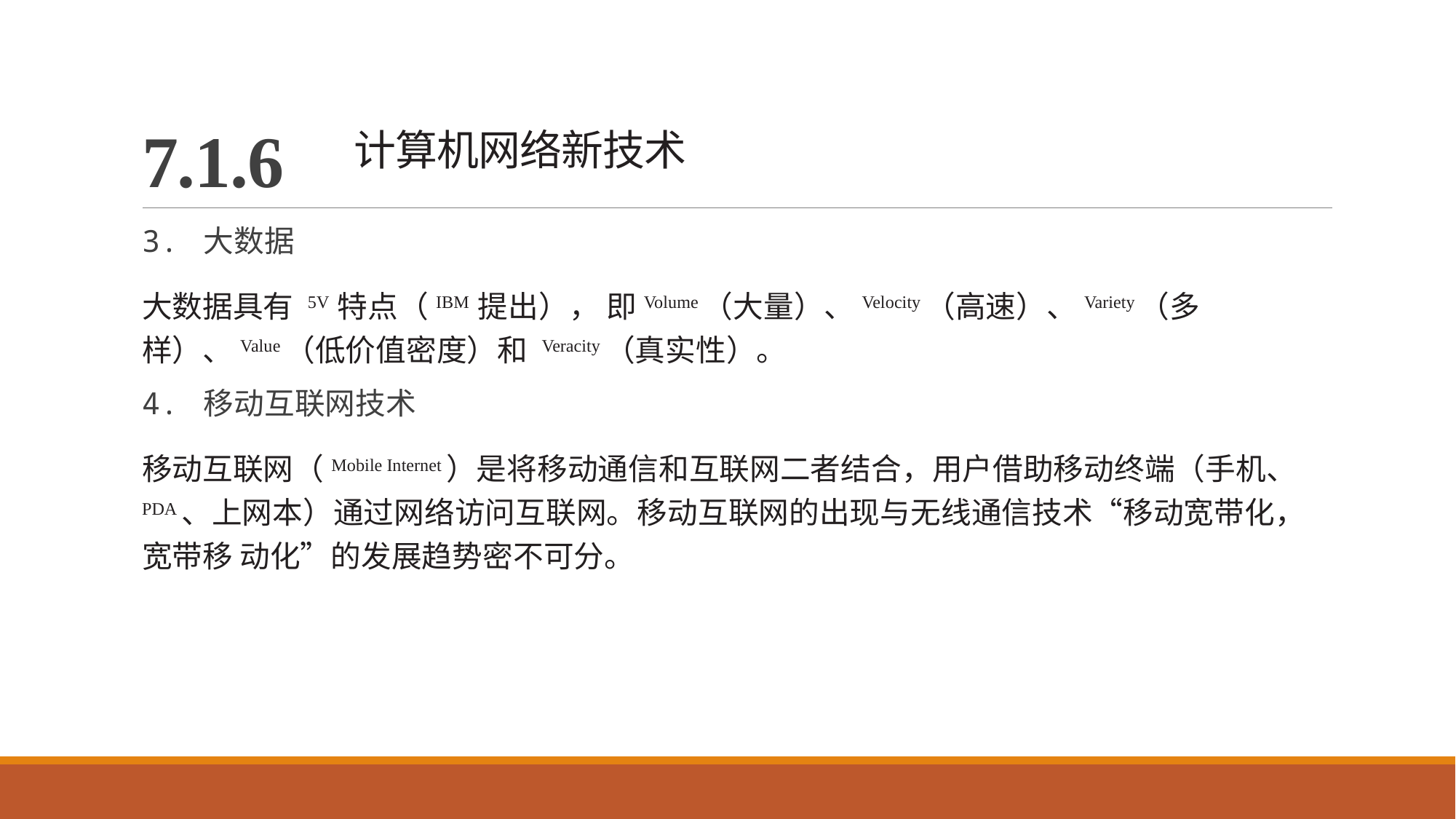

# 7.1.6   计算机网络新技术
3. 大数据
大数据具有 5V 特点（IBM 提出）， 即Volume（大量）、Velocity（高速）、Variety（多样）、Value（低价值密度）和 Veracity（真实性）。
4. 移动互联网技术
移动互联网（Mobile Internet）是将移动通信和互联网二者结合，用户借助移动终端（手机、 PDA、上网本）通过网络访问互联网。移动互联网的出现与无线通信技术“移动宽带化，宽带移 动化”的发展趋势密不可分。